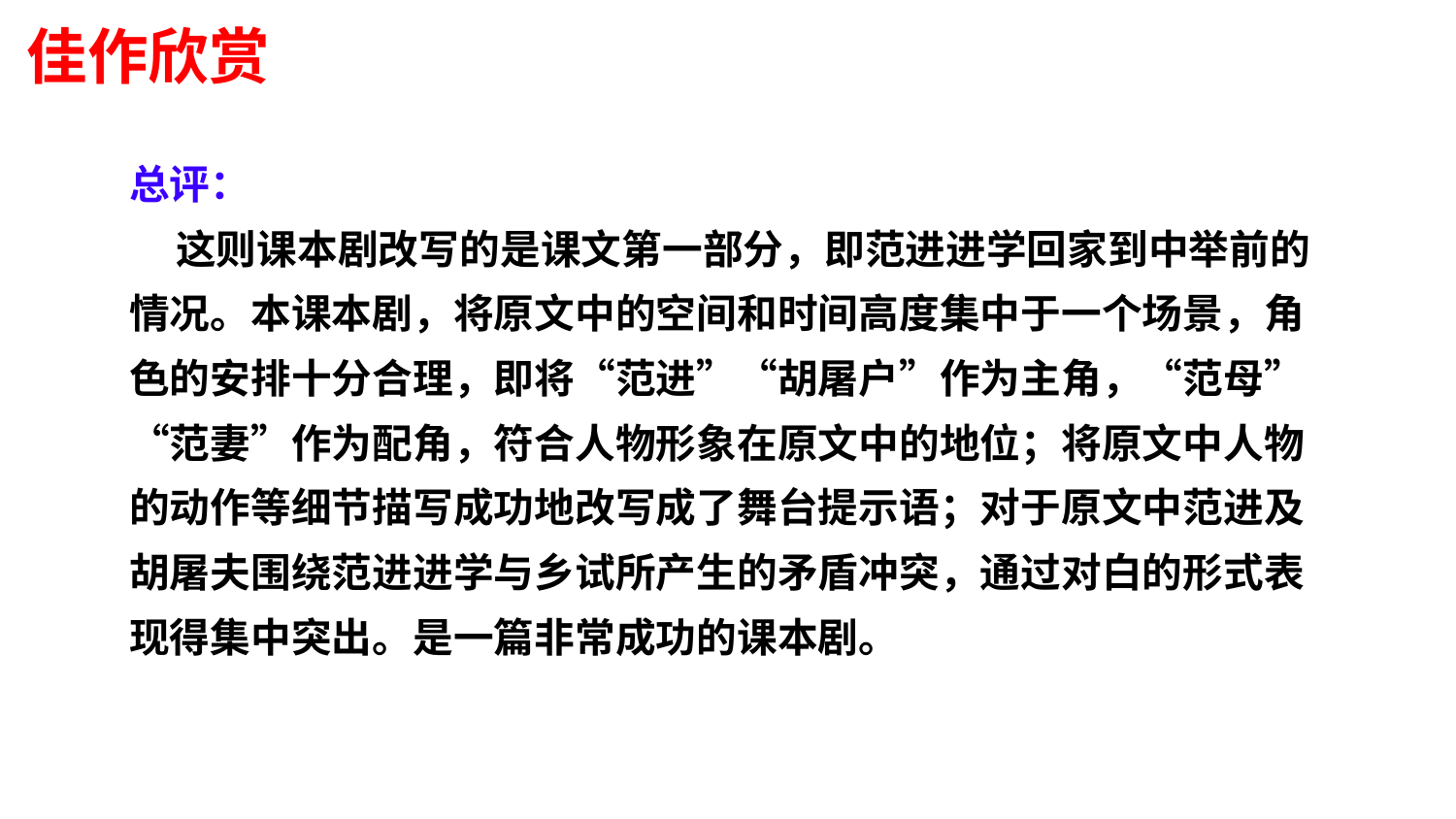

佳作欣赏
总评：
    这则课本剧改写的是课文第一部分，即范进进学回家到中举前的情况。本课本剧，将原文中的空间和时间高度集中于一个场景，角色的安排十分合理，即将“范进”“胡屠户”作为主角，“范母”“范妻”作为配角，符合人物形象在原文中的地位；将原文中人物的动作等细节描写成功地改写成了舞台提示语；对于原文中范进及胡屠夫围绕范进进学与乡试所产生的矛盾冲突，通过对白的形式表现得集中突出。是一篇非常成功的课本剧。